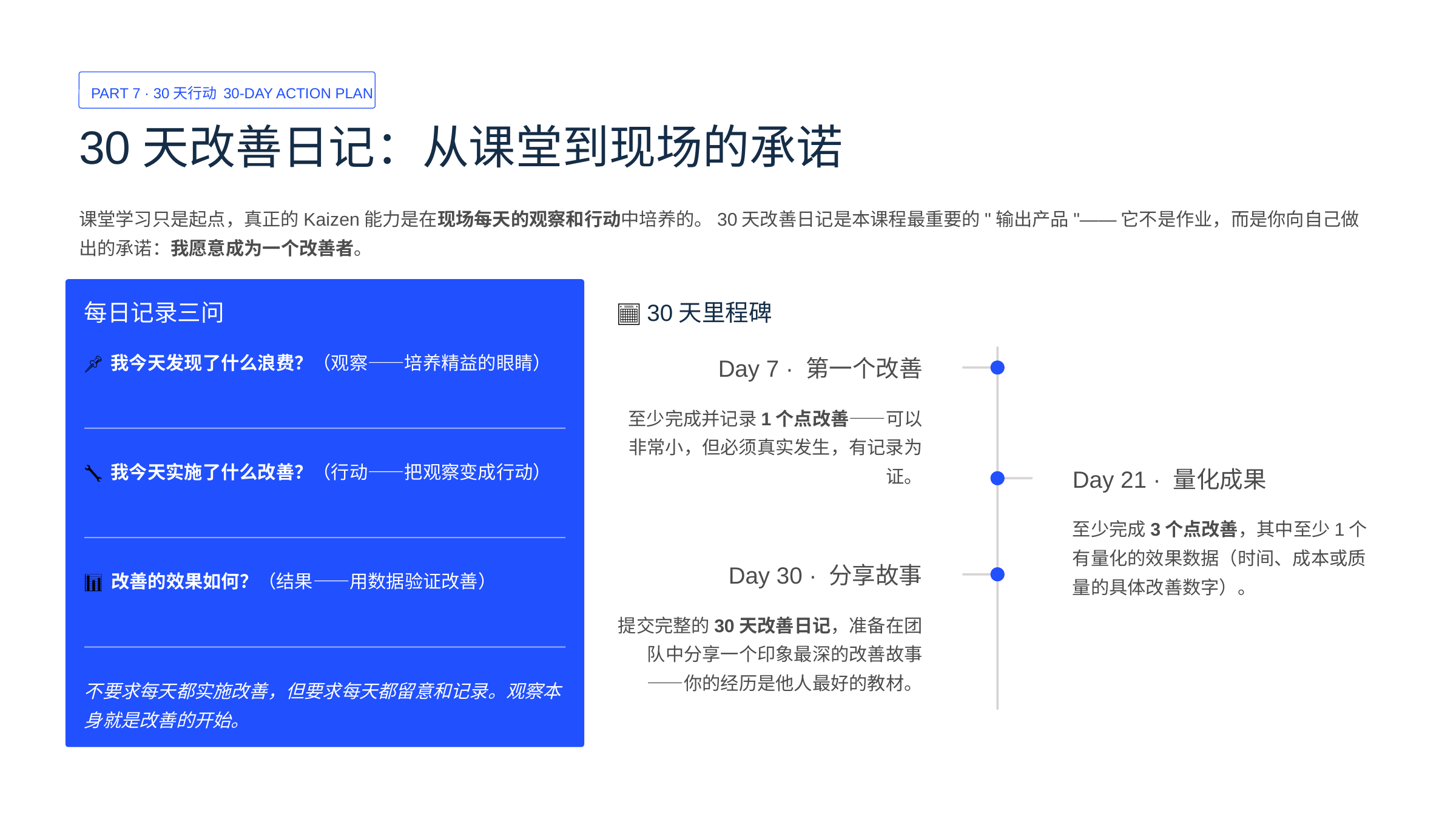

PART 7 · 30天行动 30-DAY ACTION PLAN
30天改善日记：从课堂到现场的承诺
课堂学习只是起点，真正的Kaizen能力是在现场每天的观察和行动中培养的。30天改善日记是本课程最重要的"输出产品"——它不是作业，而是你向自己做出的承诺：我愿意成为一个改善者。

每日记录三问
📅 30天里程碑
📌 我今天发现了什么浪费？（观察——培养精益的眼睛）

Day 7 · 第一个改善

至少完成并记录1个点改善——可以非常小，但必须真实发生，有记录为证。

🔧 我今天实施了什么改善？（行动——把观察变成行动）
Day 21 · 量化成果

至少完成3个点改善，其中至少1个有量化的效果数据（时间、成本或质量的具体改善数字）。

Day 30 · 分享故事
📊 改善的效果如何？（结果——用数据验证改善）

提交完整的30天改善日记，准备在团队中分享一个印象最深的改善故事——你的经历是他人最好的教材。

不要求每天都实施改善，但要求每天都留意和记录。观察本身就是改善的开始。